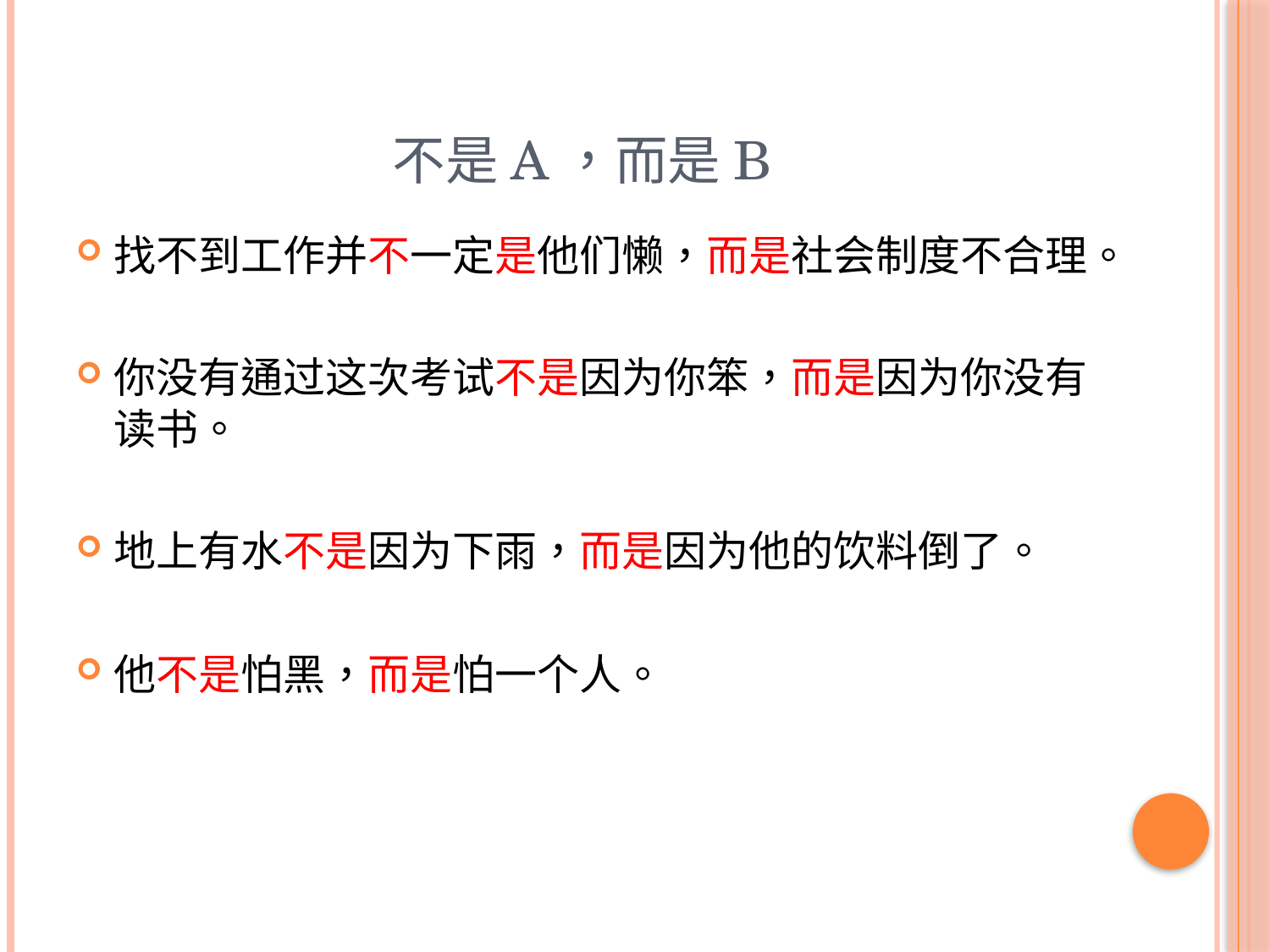

# 不是A，而是B
找不到工作并不一定是他们懒，而是社会制度不合理。

你没有通过这次考试不是因为你笨，而是因为你没有读书。

地上有水不是因为下雨，而是因为他的饮料倒了。

他不是怕黑，而是怕一个人。